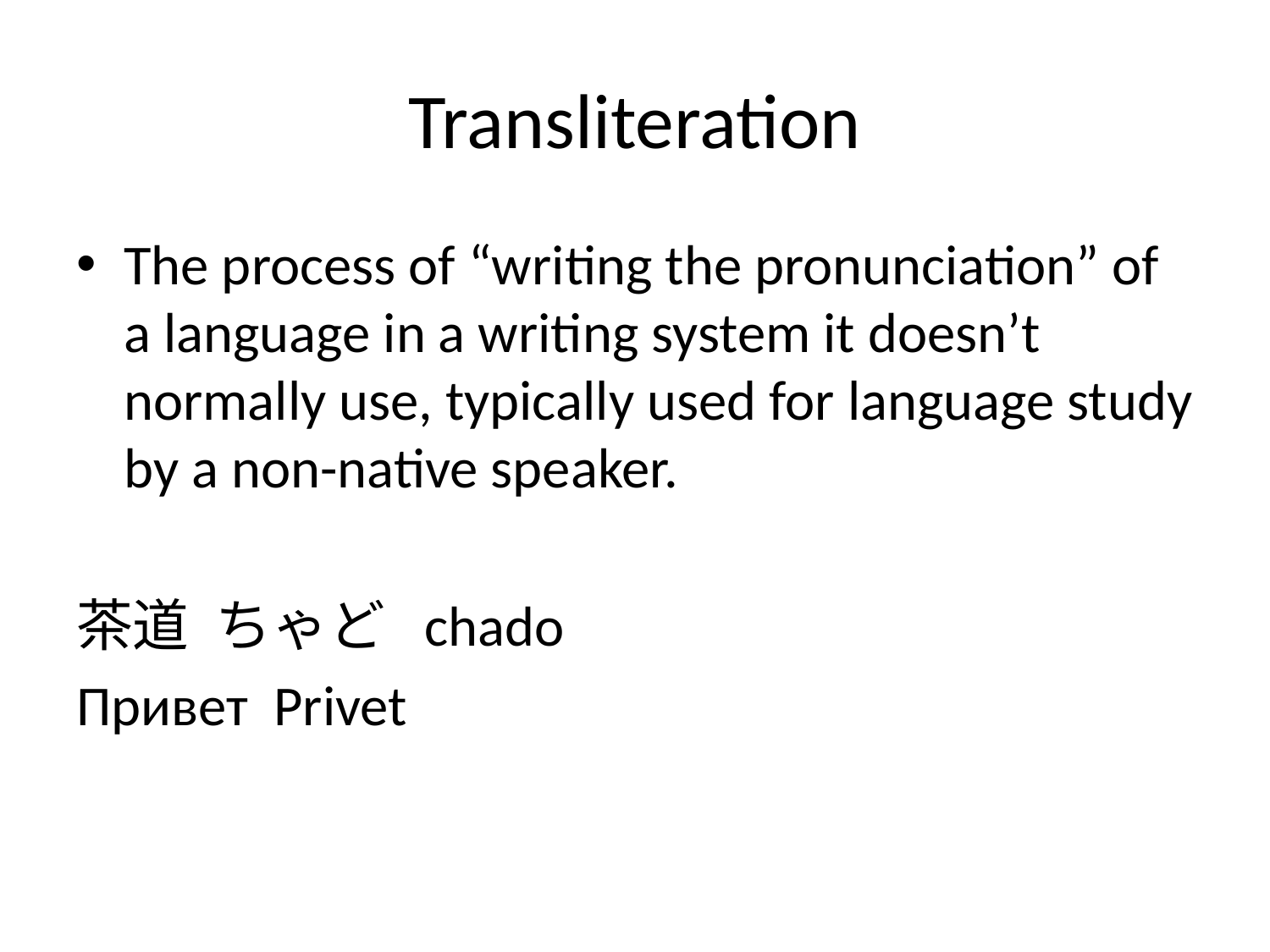

# Transliteration
The process of “writing the pronunciation” of a language in a writing system it doesn’t normally use, typically used for language study by a non-native speaker.

茶道	 ちゃど  chado
Привет  Privet